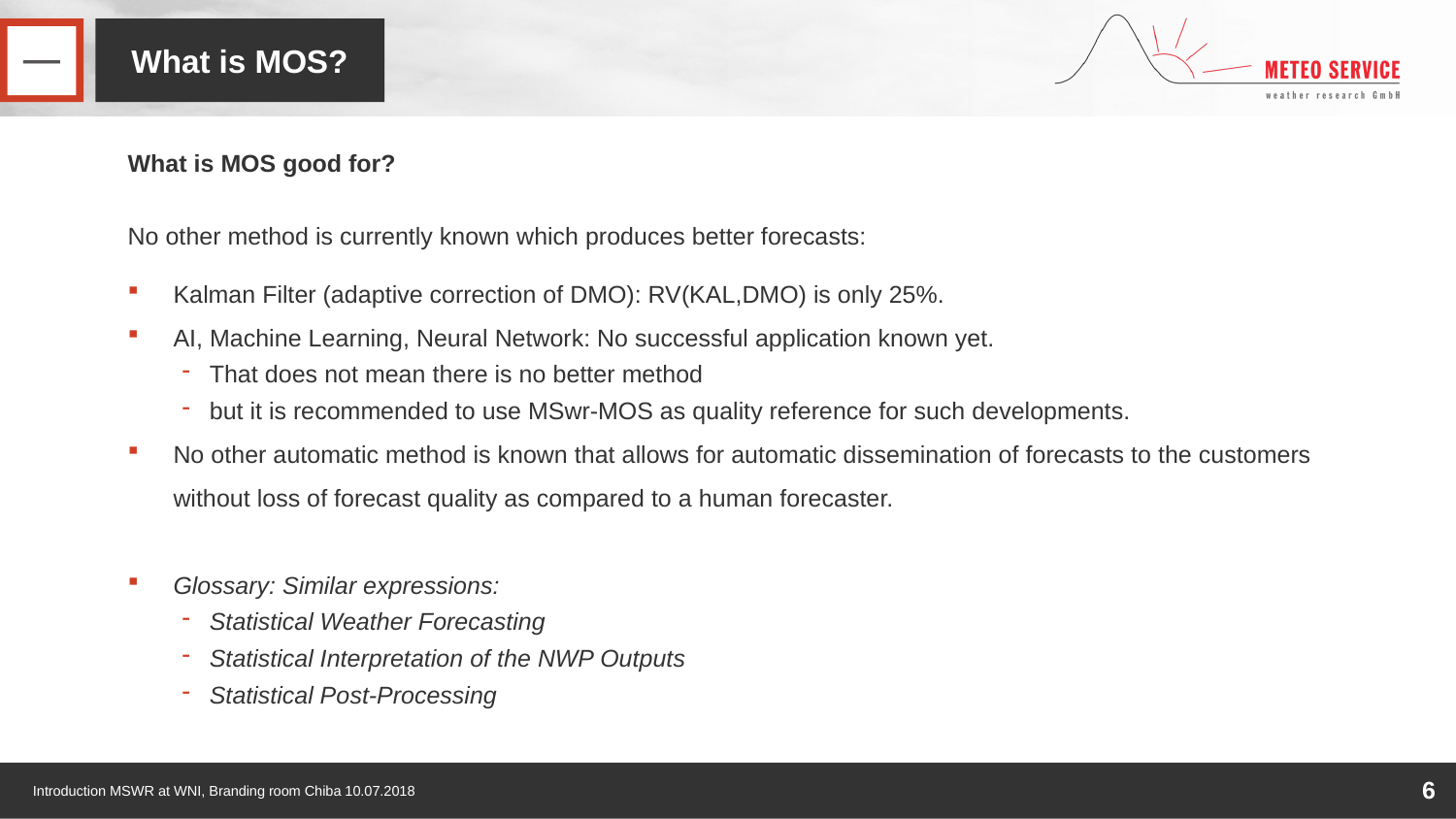

What is MOS?
一
What is MOS good for?

No other method is currently known which produces better forecasts:
Kalman Filter (adaptive correction of DMO): RV(KAL,DMO) is only 25%.
AI, Machine Learning, Neural Network: No successful application known yet.
That does not mean there is no better method
but it is recommended to use MSwr-MOS as quality reference for such developments.
No other automatic method is known that allows for automatic dissemination of forecasts to the customers without loss of forecast quality as compared to a human forecaster.

Glossary: Similar expressions:
Statistical Weather Forecasting
Statistical Interpretation of the NWP Outputs
Statistical Post-Processing